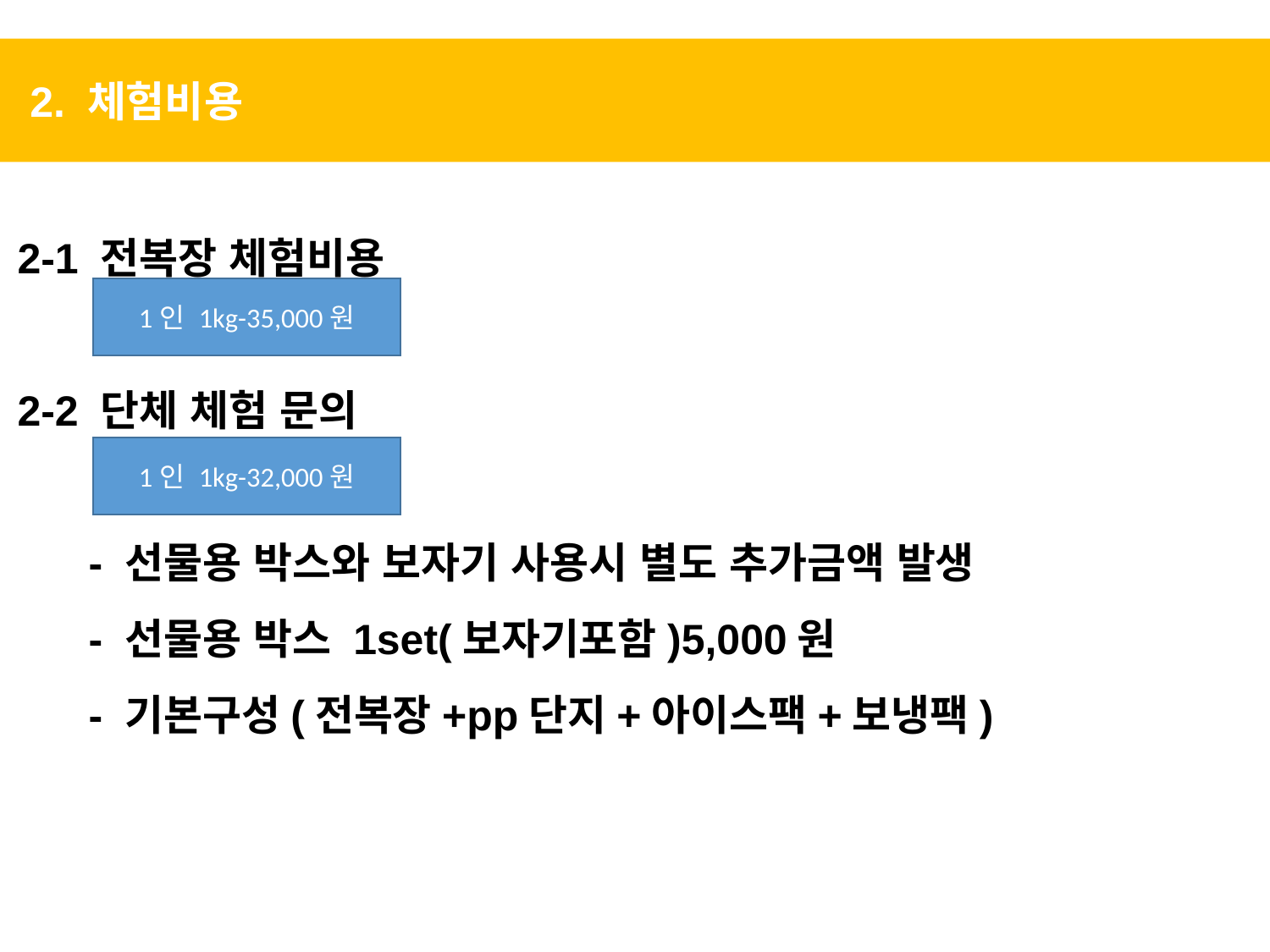

2. 체험비용
2-1 전복장 체험비용

2-2 단체 체험 문의

      - 선물용 박스와 보자기 사용시 별도 추가금액 발생
      - 선물용 박스 1set(보자기포함)5,000원
      - 기본구성(전복장+pp단지+아이스팩+보냉팩)

1인 1kg-35,000원
1인 1kg-32,000원